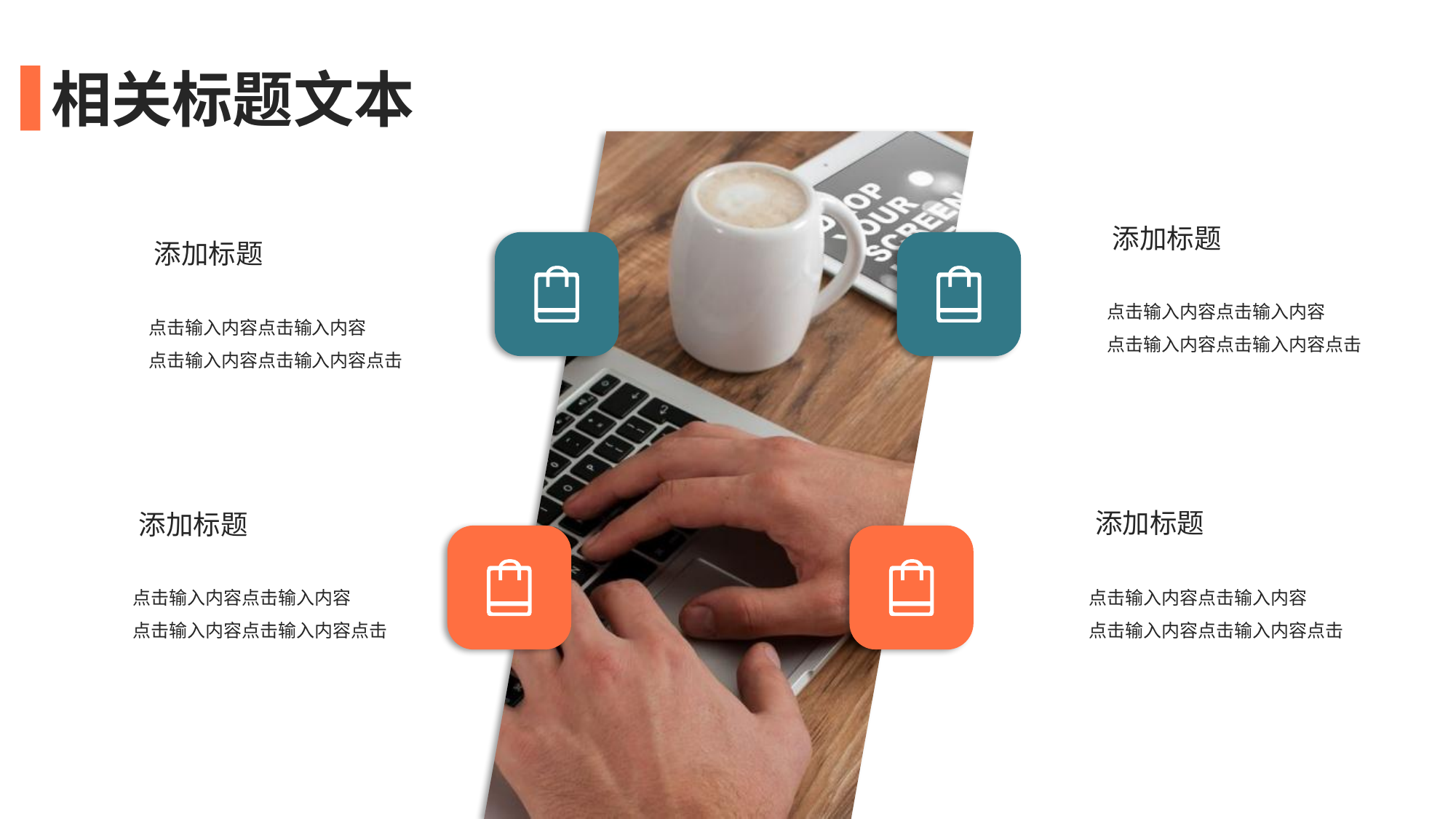

相关标题文本

添加标题
添加标题

点击输入内容点击输入内容
点击输入内容点击输入内容点击
点击输入内容点击输入内容
点击输入内容点击输入内容点击
添加标题
添加标题

点击输入内容点击输入内容
点击输入内容点击输入内容点击
点击输入内容点击输入内容
点击输入内容点击输入内容点击